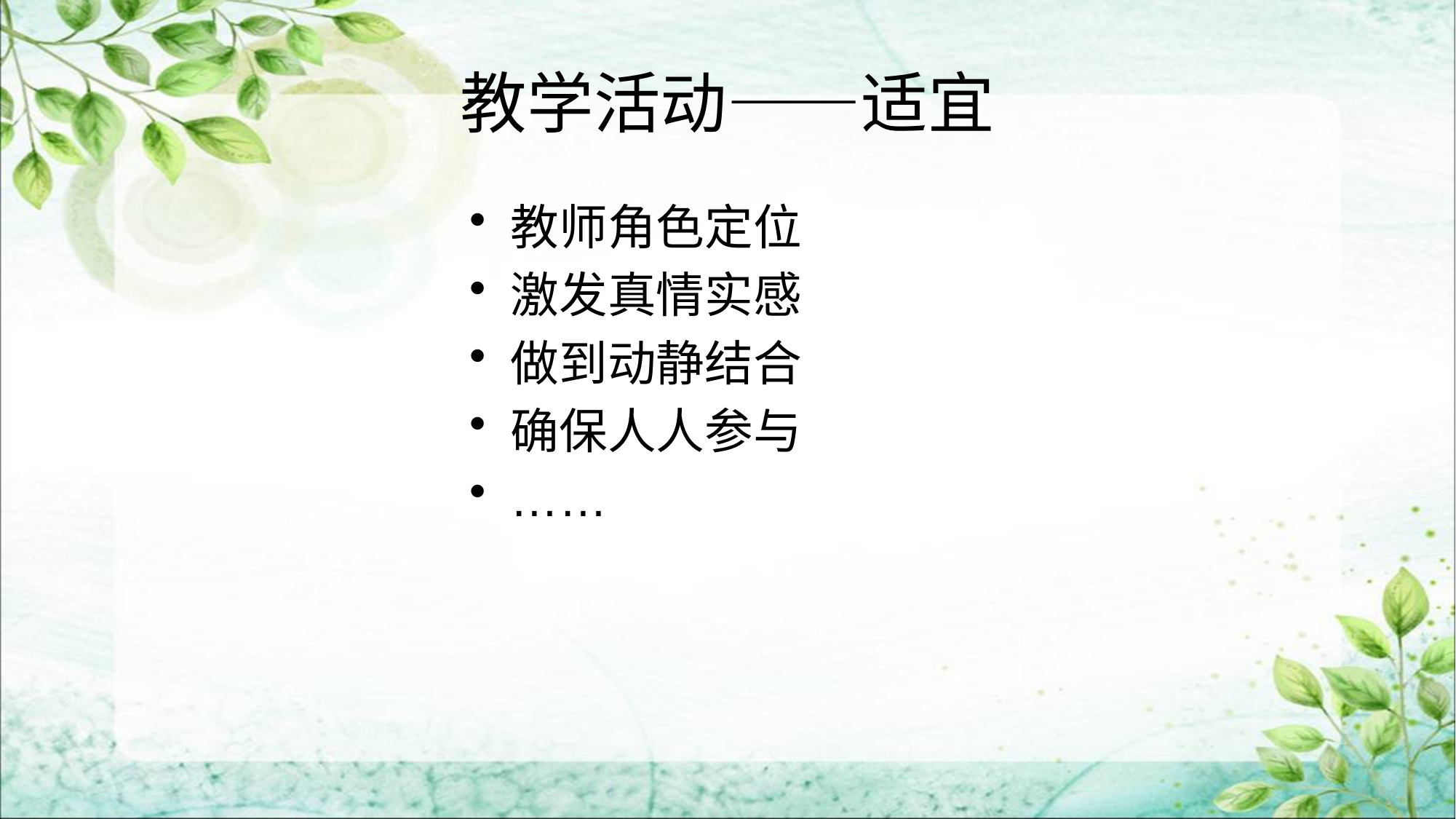

# 教学活动——适宜
教师角色定位
激发真情实感
做到动静结合
确保人人参与
……